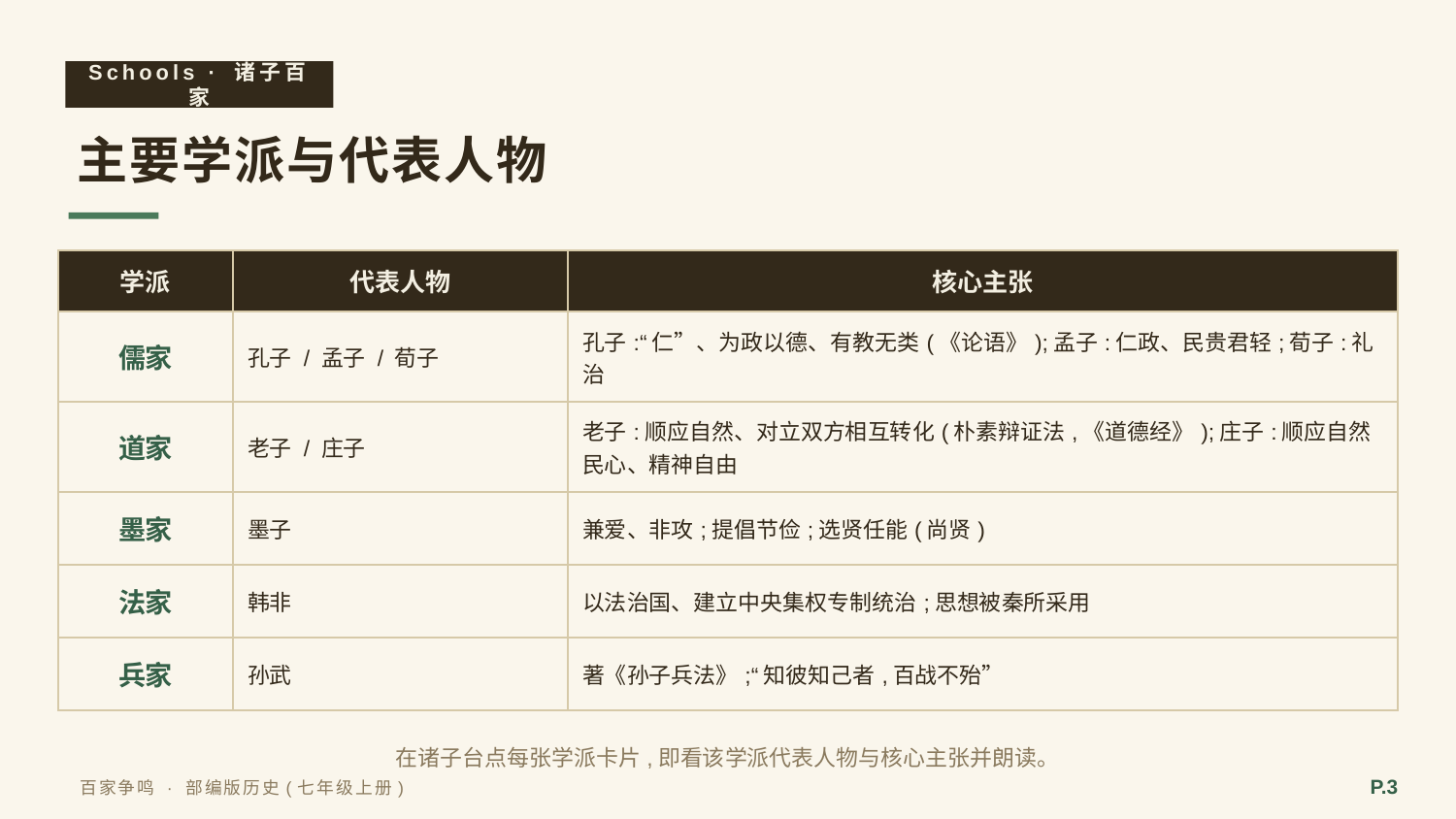

Schools · 诸子百家

主要学派与代表人物

| 学派 | 代表人物 | 核心主张 |
| --- | --- | --- |
| 儒家 | 孔子 / 孟子 / 荀子 | 孔子:“仁”、为政以德、有教无类(《论语》);孟子:仁政、民贵君轻;荀子:礼治 |
| 道家 | 老子 / 庄子 | 老子:顺应自然、对立双方相互转化(朴素辩证法,《道德经》);庄子:顺应自然民心、精神自由 |
| 墨家 | 墨子 | 兼爱、非攻;提倡节俭;选贤任能(尚贤) |
| 法家 | 韩非 | 以法治国、建立中央集权专制统治;思想被秦所采用 |
| 兵家 | 孙武 | 著《孙子兵法》;“知彼知己者,百战不殆” |
在诸子台点每张学派卡片,即看该学派代表人物与核心主张并朗读。
P.3
百家争鸣 · 部编版历史(七年级上册)